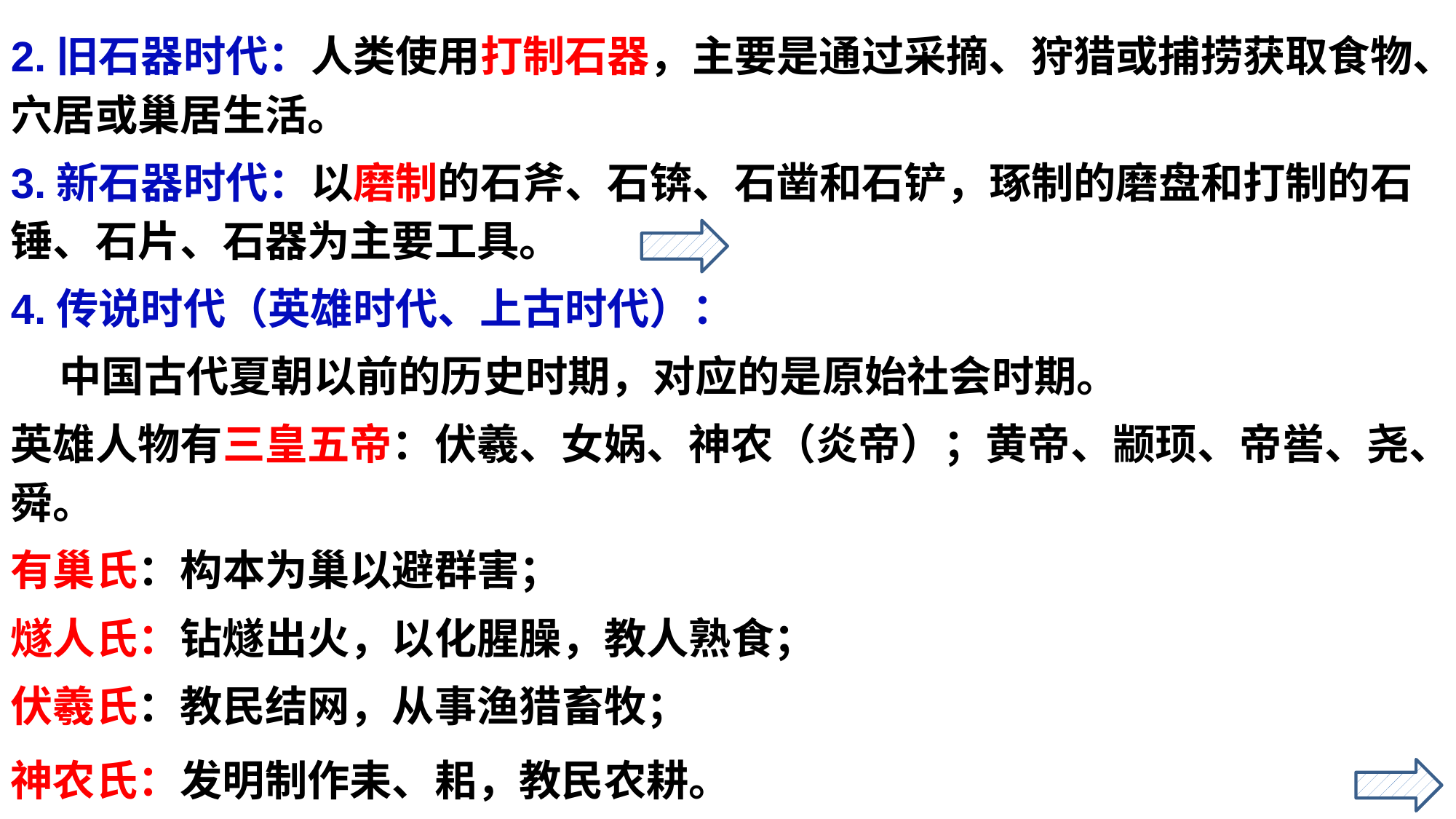

2.旧石器时代：人类使用打制石器，主要是通过采摘、狩猎或捕捞获取食物、穴居或巢居生活。
3.新石器时代：以磨制的石斧、石锛、石凿和石铲，琢制的磨盘和打制的石锤、石片、石器为主要工具。
4.传说时代（英雄时代、上古时代）：
    中国古代夏朝以前的历史时期，对应的是原始社会时期。
英雄人物有三皇五帝：伏羲、女娲、神农（炎帝）；黄帝、颛顼、帝喾、尧、舜。
有巢氏：构本为巢以避群害；
燧人氏：钻燧出火，以化腥臊，教人熟食；
伏羲氏：教民结网，从事渔猎畜牧；
神农氏：发明制作耒、耜，教民农耕。